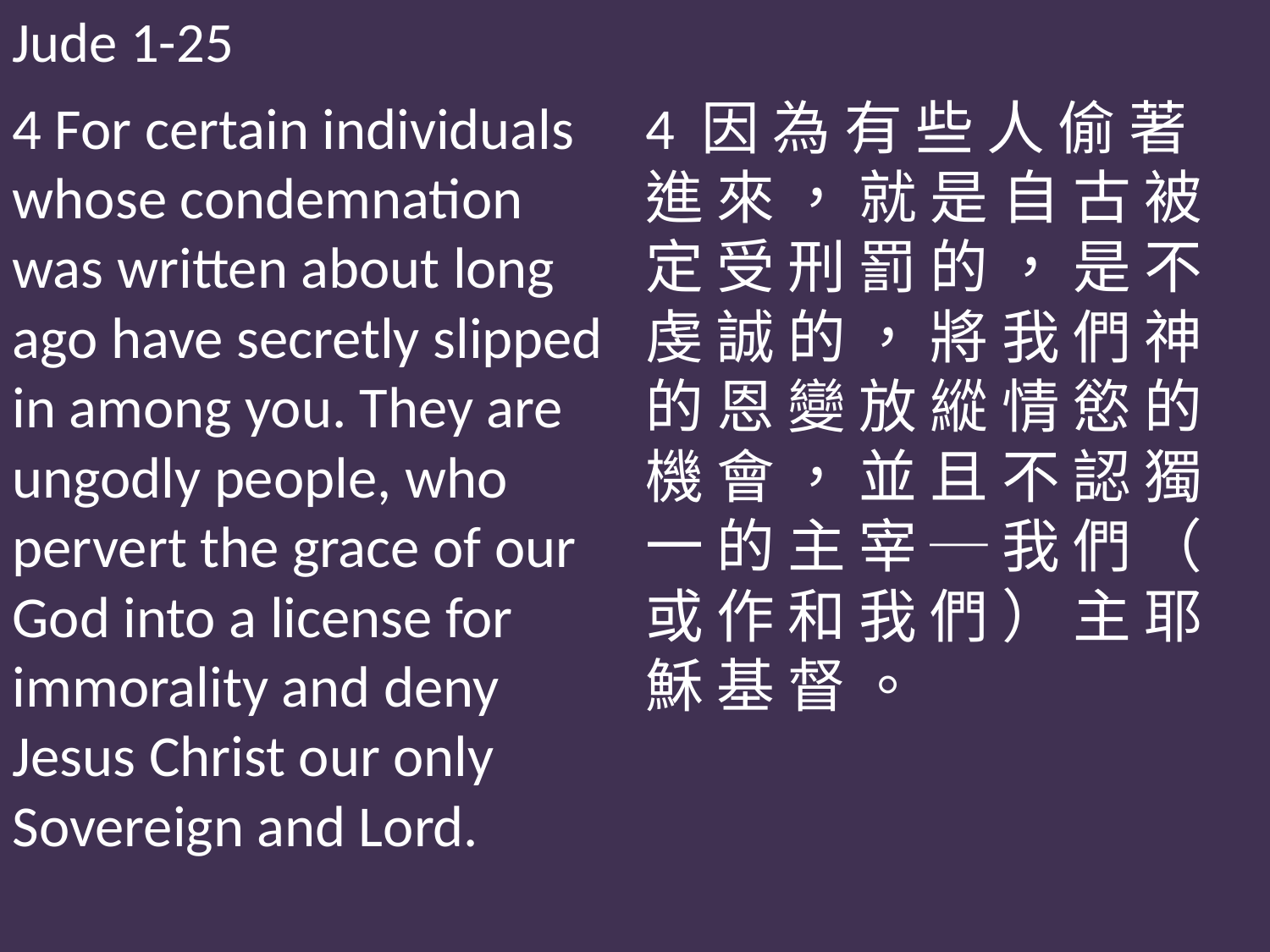

Jude 1-25
4 For certain individuals whose condemnation was written about long ago have secretly slipped in among you. They are ungodly people, who pervert the grace of our God into a license for immorality and deny Jesus Christ our only Sovereign and Lord.
4 因 為 有 些 人 偷 著 進 來 ， 就 是 自 古 被 定 受 刑 罰 的 ， 是 不 虔 誠 的 ， 將 我 們 神 的 恩 變 放 縱 情 慾 的 機 會 ， 並 且 不 認 獨 一 的 主 宰 ─ 我 們 （ 或 作 和 我 們 ） 主 耶 穌 基 督 。